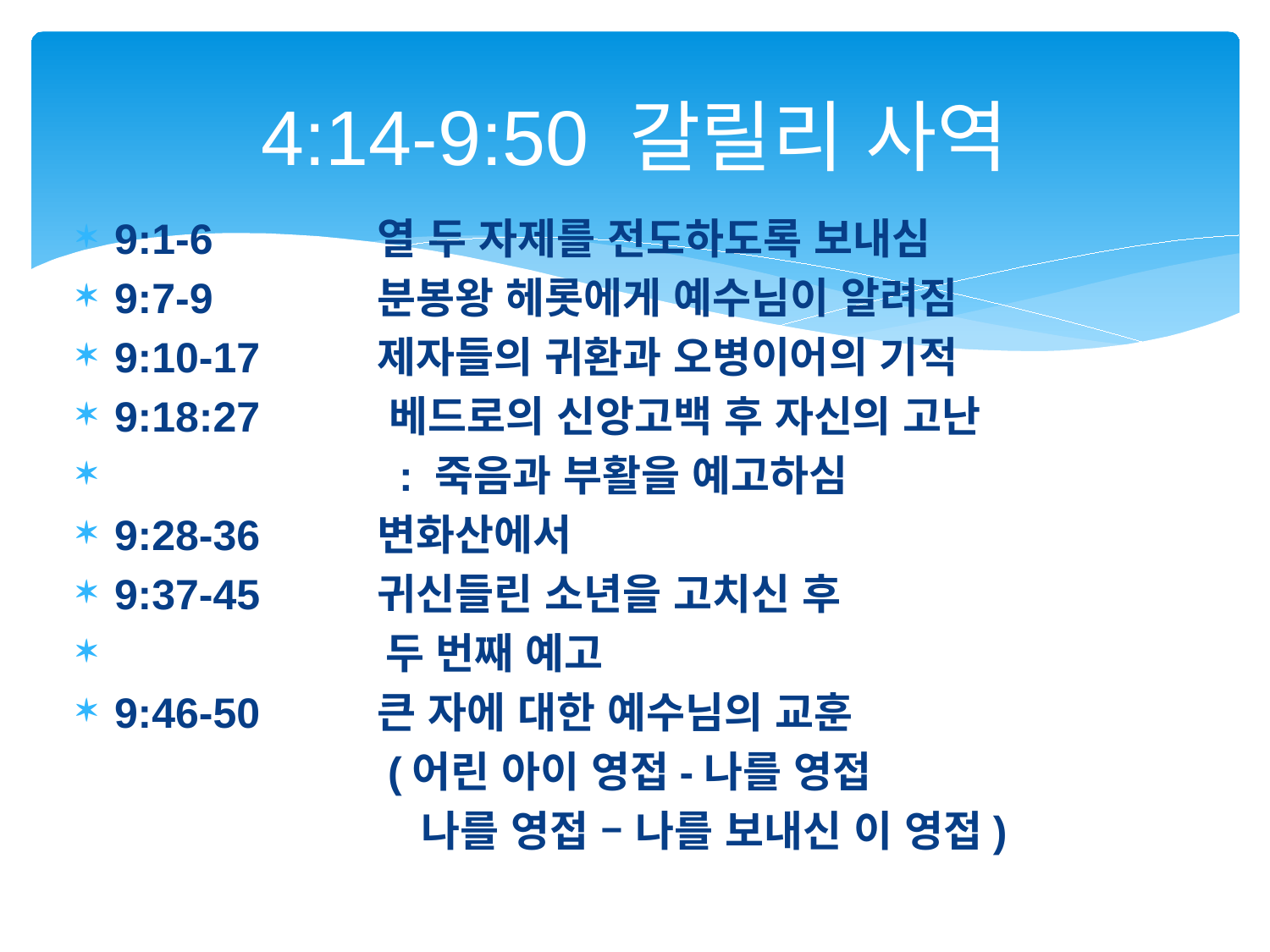

# 4:14-9:50 갈릴리 사역
9:1-6             열 두 자제를 전도하도록 보내심
9:7-9             분봉왕 헤롯에게 예수님이 알려짐
9:10-17         제자들의 귀환과 오병이어의 기적
9:18:27          베드로의 신앙고백 후 자신의 고난
                        : 죽음과 부활을 예고하심
9:28-36         변화산에서
9:37-45         귀신들린 소년을 고치신 후
                      두 번째 예고
9:46-50         큰 자에 대한 예수님의 교훈
                         (어린 아이 영접-나를 영접
                           나를 영접 – 나를 보내신 이 영접)